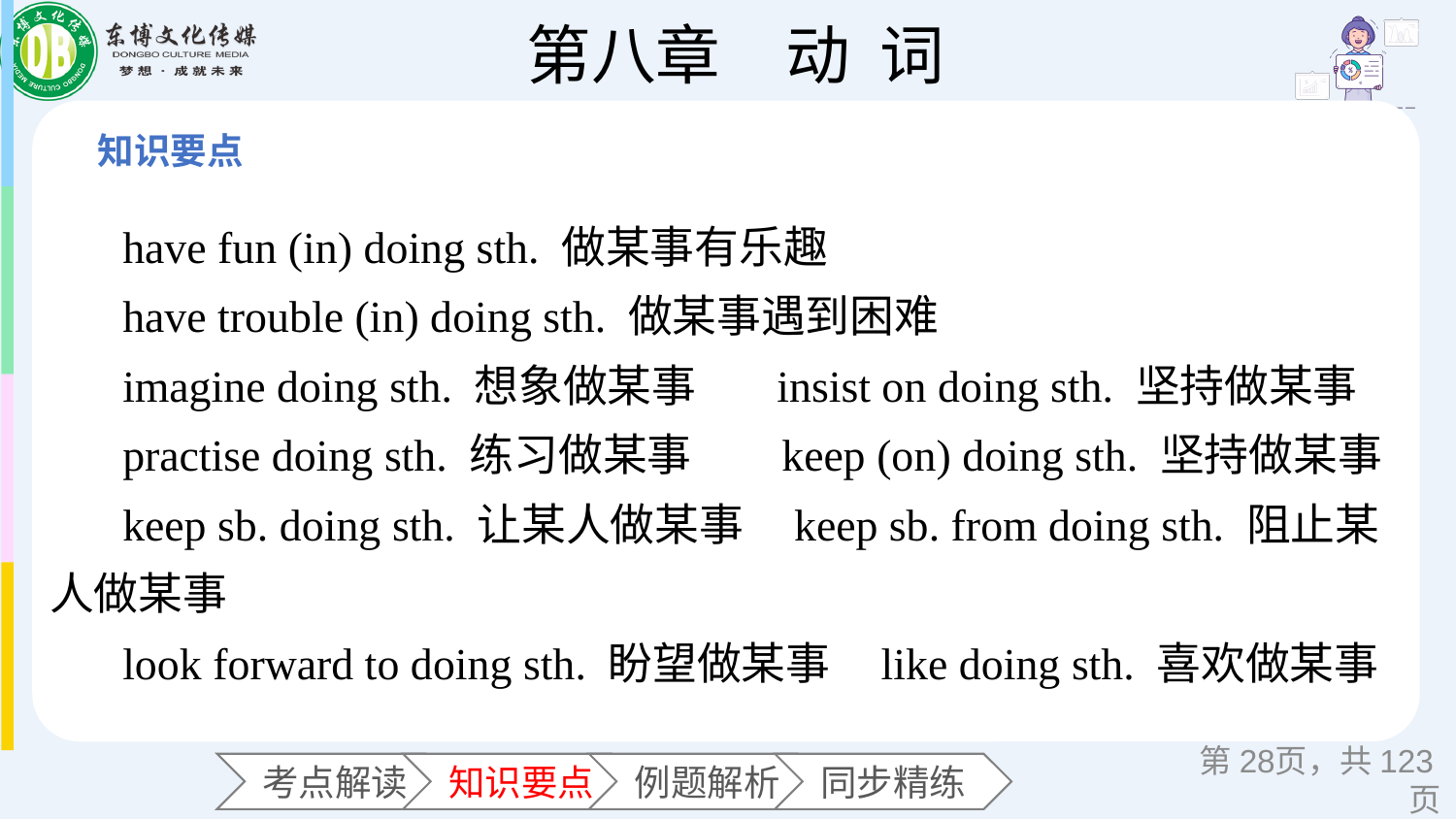

have fun (in) doing sth. 做某事有乐趣
have trouble (in) doing sth. 做某事遇到困难
imagine doing sth. 想象做某事       insist on doing sth. 坚持做某事
practise doing sth. 练习做某事        keep (on) doing sth. 坚持做某事
keep sb. doing sth. 让某人做某事    keep sb. from doing sth. 阻止某人做某事
look forward to doing sth. 盼望做某事    like doing sth. 喜欢做某事
第28页，共123页